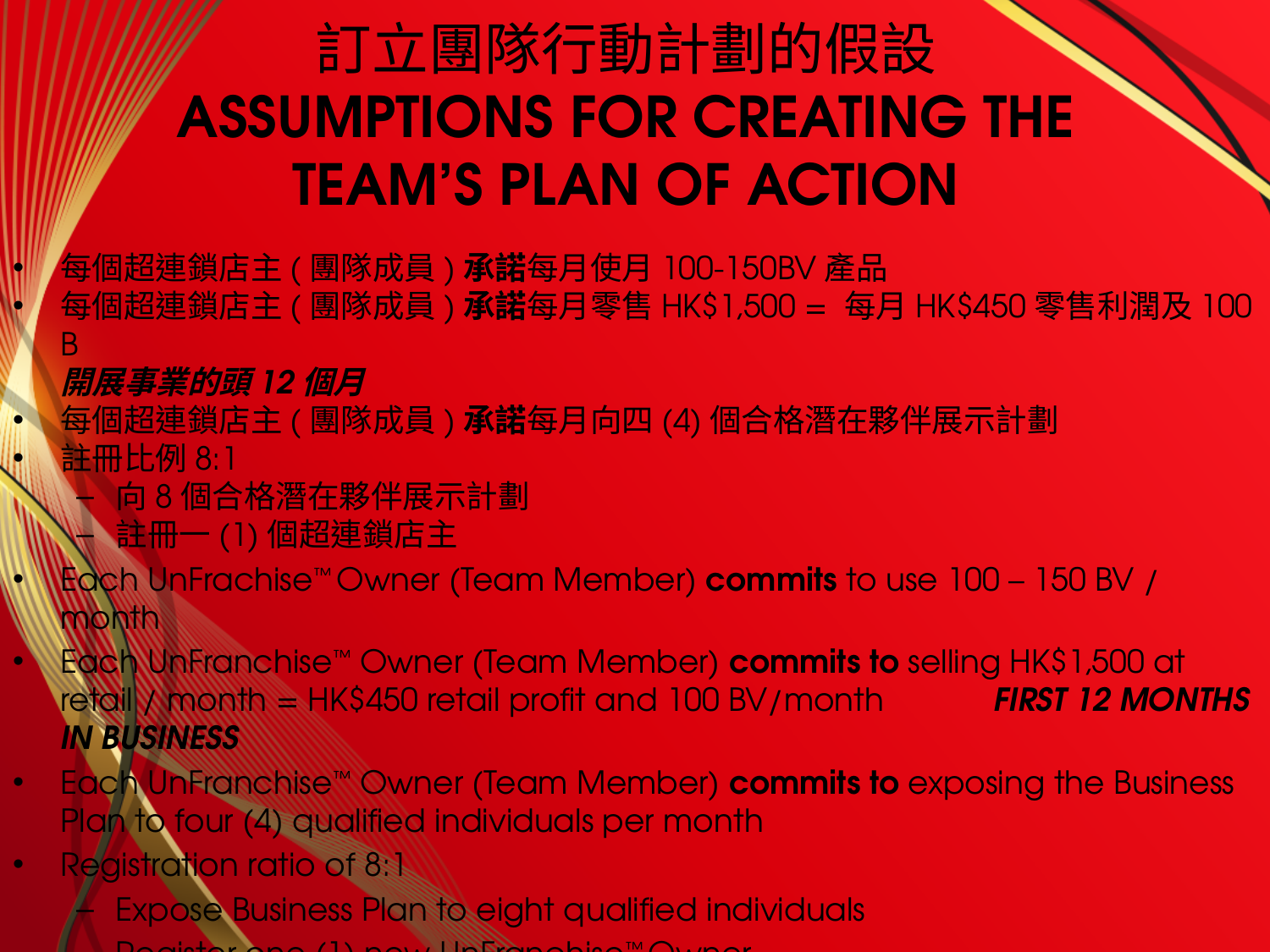

# 訂立團隊行動計劃的假設 ASSUMPTIONS FOR CREATING THE TEAM’S PLAN OF ACTION
每個超連鎖店主(團隊成員)承諾每月使月100-150BV產品
每個超連鎖店主(團隊成員)承諾每月零售HK$1,500 = 每月HK$450零售利潤及100 B
開展事業的頭12個月
每個超連鎖店主(團隊成員)承諾每月向四(4)個合格潛在夥伴展示計劃
註冊比例8:1
向8個合格潛在夥伴展示計劃
註冊一(1)個超連鎖店主
Each UnFrachise™ Owner (Team Member) commits to use 100 – 150 BV / month
Each UnFranchise™ Owner (Team Member) commits to selling HK$1,500 at retail / month = HK$450 retail profit and 100 BV/month 	     FIRST 12 MONTHS IN BUSINESS
Each UnFranchise™ Owner (Team Member) commits to exposing the Business Plan to four (4) qualified individuals per month
Registration ratio of 8:1
Expose Business Plan to eight qualified individuals
Register one (1) new UnFranchise™ Owner